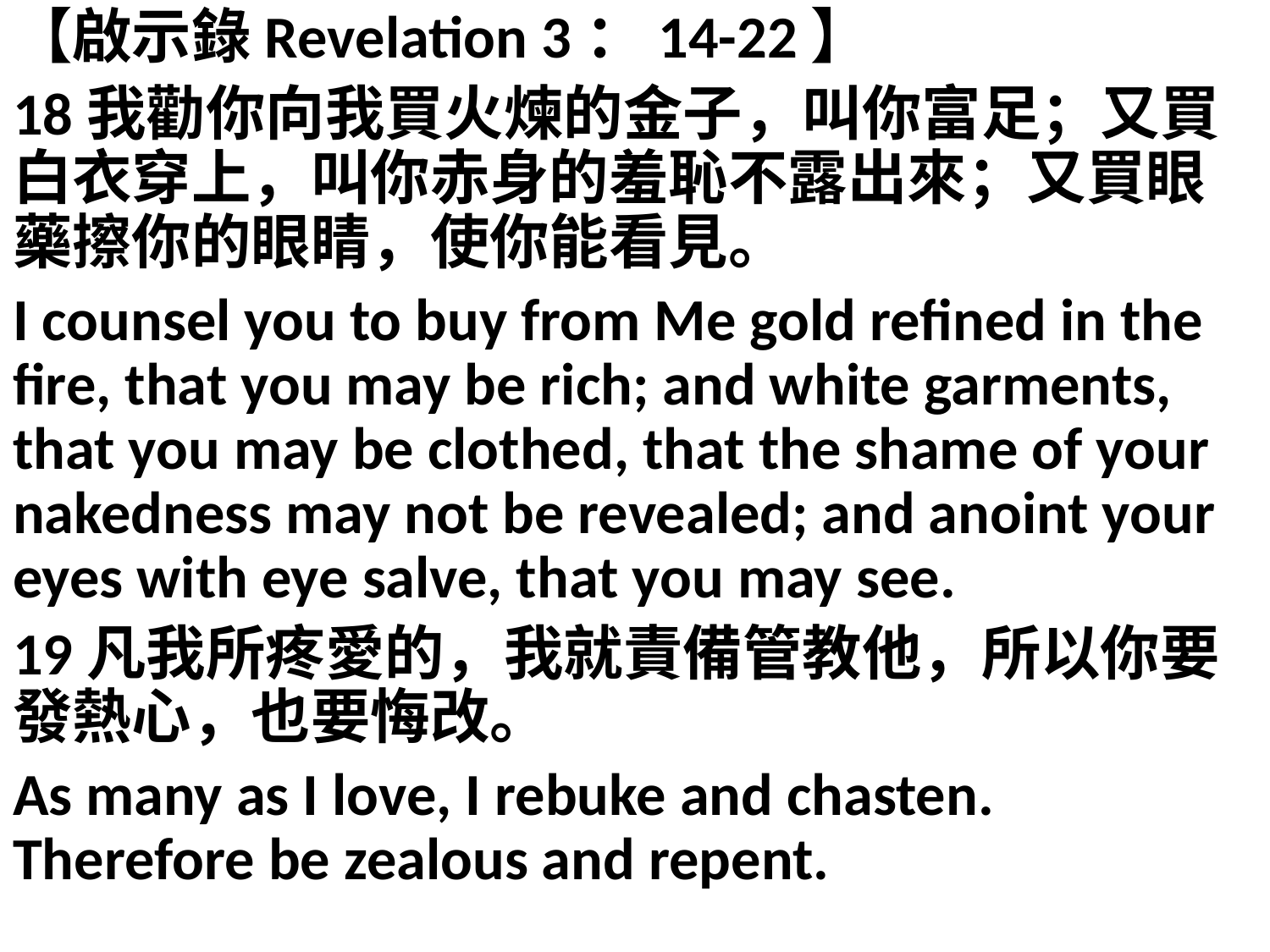

【啟示錄Revelation 3：14-22】
18我勸你向我買火煉的金子，叫你富足；又買白衣穿上，叫你赤身的羞恥不露出來；又買眼藥擦你的眼睛，使你能看見。
I counsel you to buy from Me gold refined in the fire, that you may be rich; and white garments, that you may be clothed, that the shame of your nakedness may not be revealed; and anoint your eyes with eye salve, that you may see.
19凡我所疼愛的，我就責備管教他，所以你要發熱心，也要悔改。
As many as I love, I rebuke and chasten. Therefore be zealous and repent.